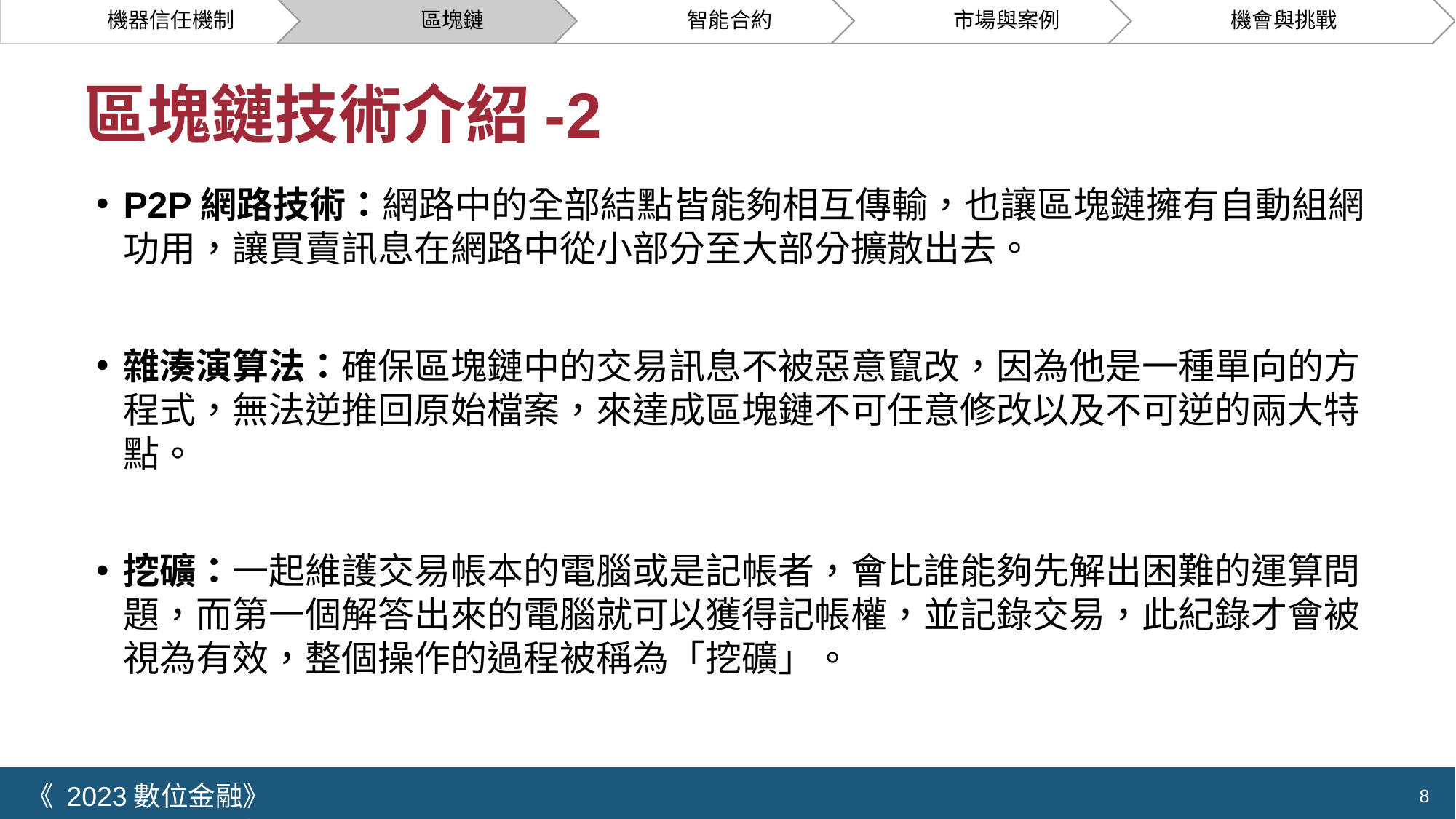

機器信任機制
區塊鏈
智能合約
市場與案例
機會與挑戰
# 區塊鏈技術介紹-2
P2P網路技術：網路中的全部結點皆能夠相互傳輸，也讓區塊鏈擁有自動組網功用，讓買賣訊息在網路中從小部分至大部分擴散出去。

雜湊演算法：確保區塊鏈中的交易訊息不被惡意竄改，因為他是一種單向的方程式，無法逆推回原始檔案，來達成區塊鏈不可任意修改以及不可逆的兩大特點。

挖礦：一起維護交易帳本的電腦或是記帳者，會比誰能夠先解出困難的運算問題，而第一個解答出來的電腦就可以獲得記帳權，並記錄交易，此紀錄才會被視為有效，整個操作的過程被稱為「挖礦」。
《 2023數位金融》                                                                                                                                            	NYCU.IIM.IEBI Lab
8